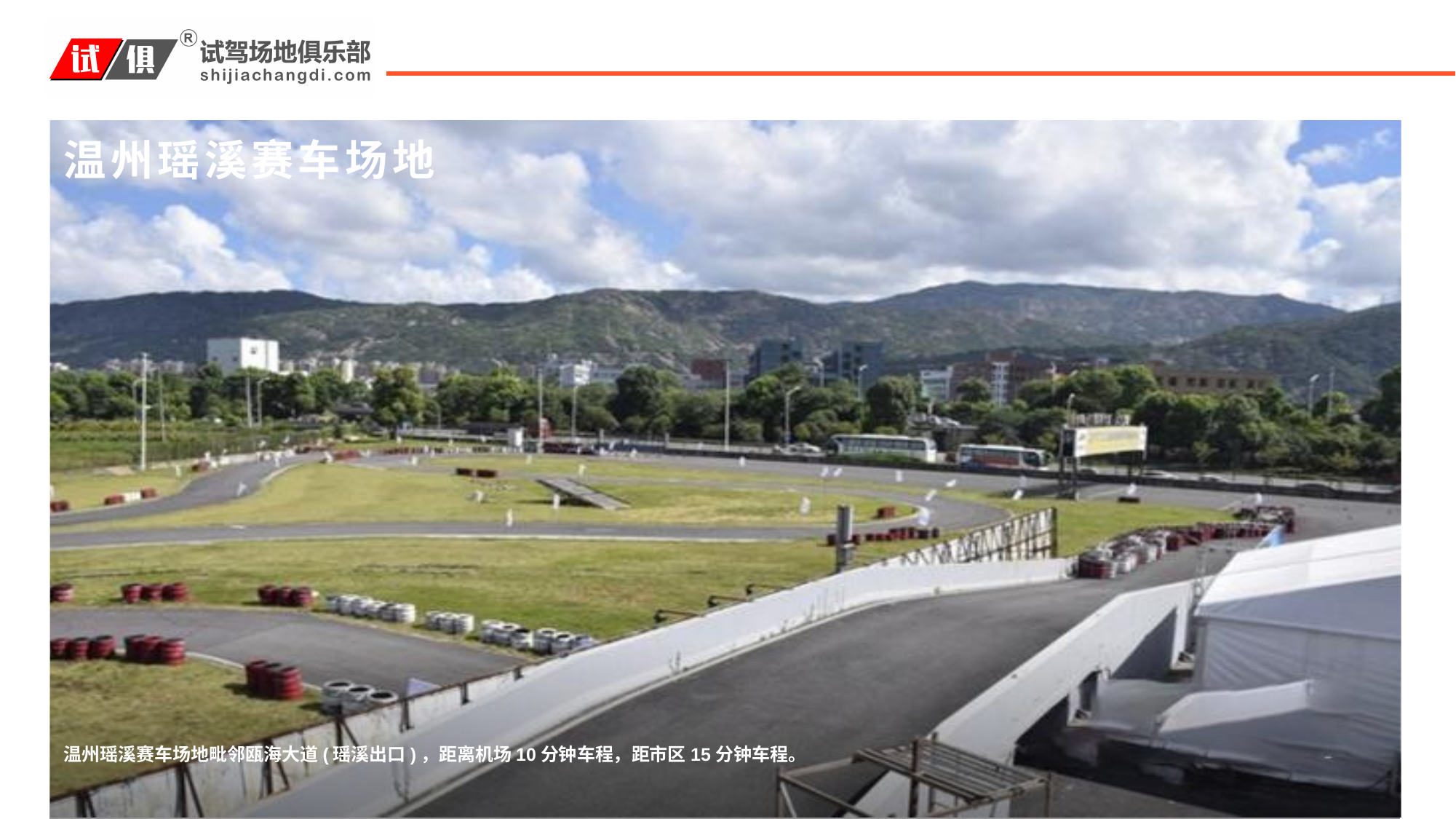

# 温州瑶溪赛车场地

温州瑶溪赛车场地毗邻瓯海大道(瑶溪出口)，距离机场10分钟车程，距市区15分钟车程。